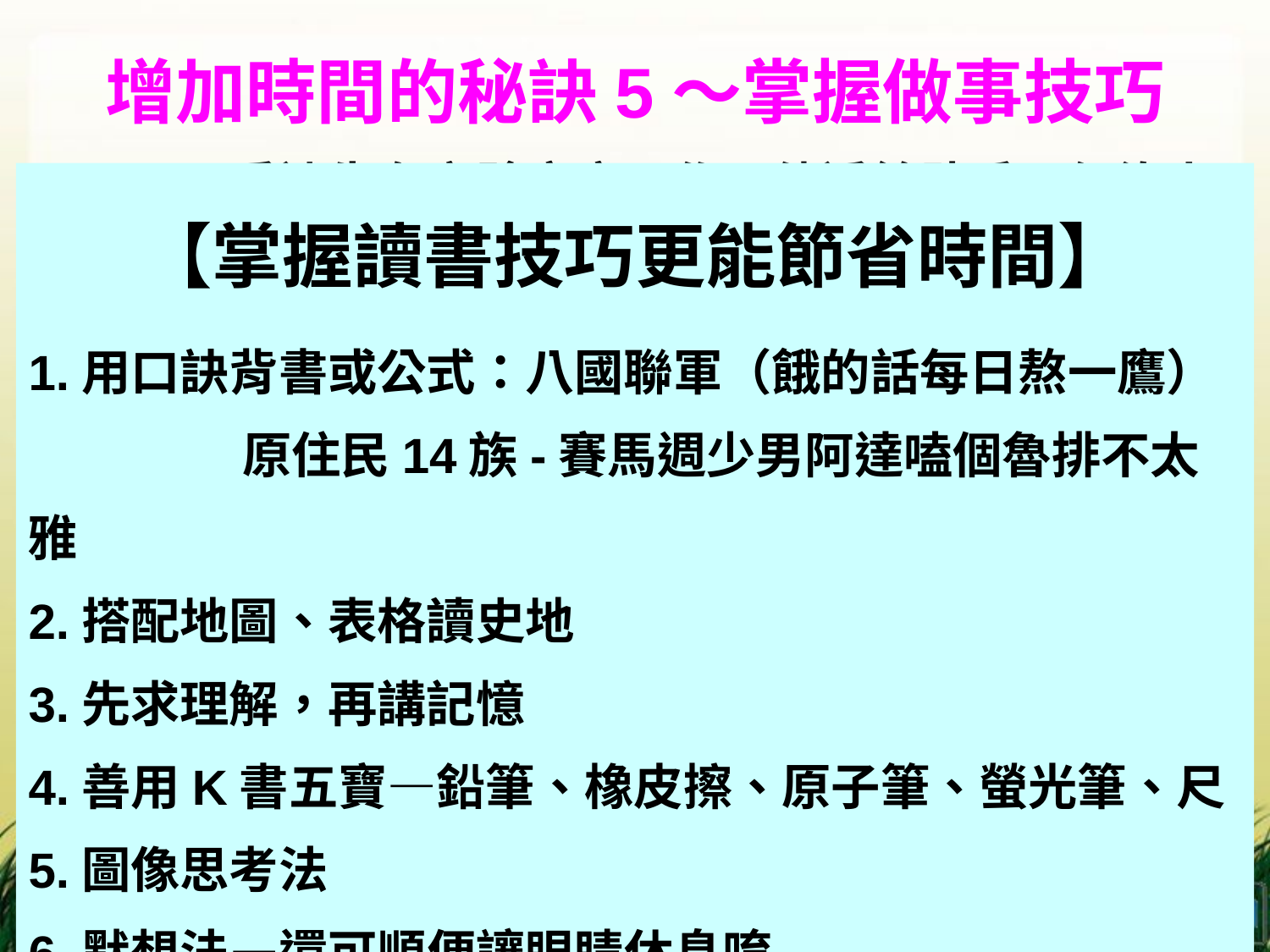

# 增加時間的秘訣5～掌握做事技巧
一天，愛迪生在實驗室裏工作，他遞給助手一個沒上燈口的空玻璃燈泡，說：「你量量燈泡的容量。」他又低頭工作了。
過了好半天，他問：「容量多少?」他沒聽見回答，轉頭看見助手拿著軟尺在測量燈泡的周長、斜度，並拿了測得的數字伏在桌上計算。
愛迪生走過來，拿起那個空燈泡，向裏面斟滿了水，交給助手，說：「裏面的水倒在量杯裏，馬上告訴我它的容量。」助手立刻讀出了數位。
愛迪生 說：「這是多麼容易的測量方法啊，它又準確，又節省時間，你怎麼想不到呢？還去算，那豈不是白白地浪費時間嗎？」助手的臉紅了。
【掌握讀書技巧更能節省時間】
1.用口訣背書或公式：八國聯軍（餓的話每日熬一鷹）
                  原住民14族-賽馬週少男阿達嗑個魯排不太雅
2.搭配地圖、表格讀史地
3.先求理解，再講記憶
4.善用K書五寶—鉛筆、橡皮擦、原子筆、螢光筆、尺
5.圖像思考法
6.默想法—還可順便讓眼睛休息唷